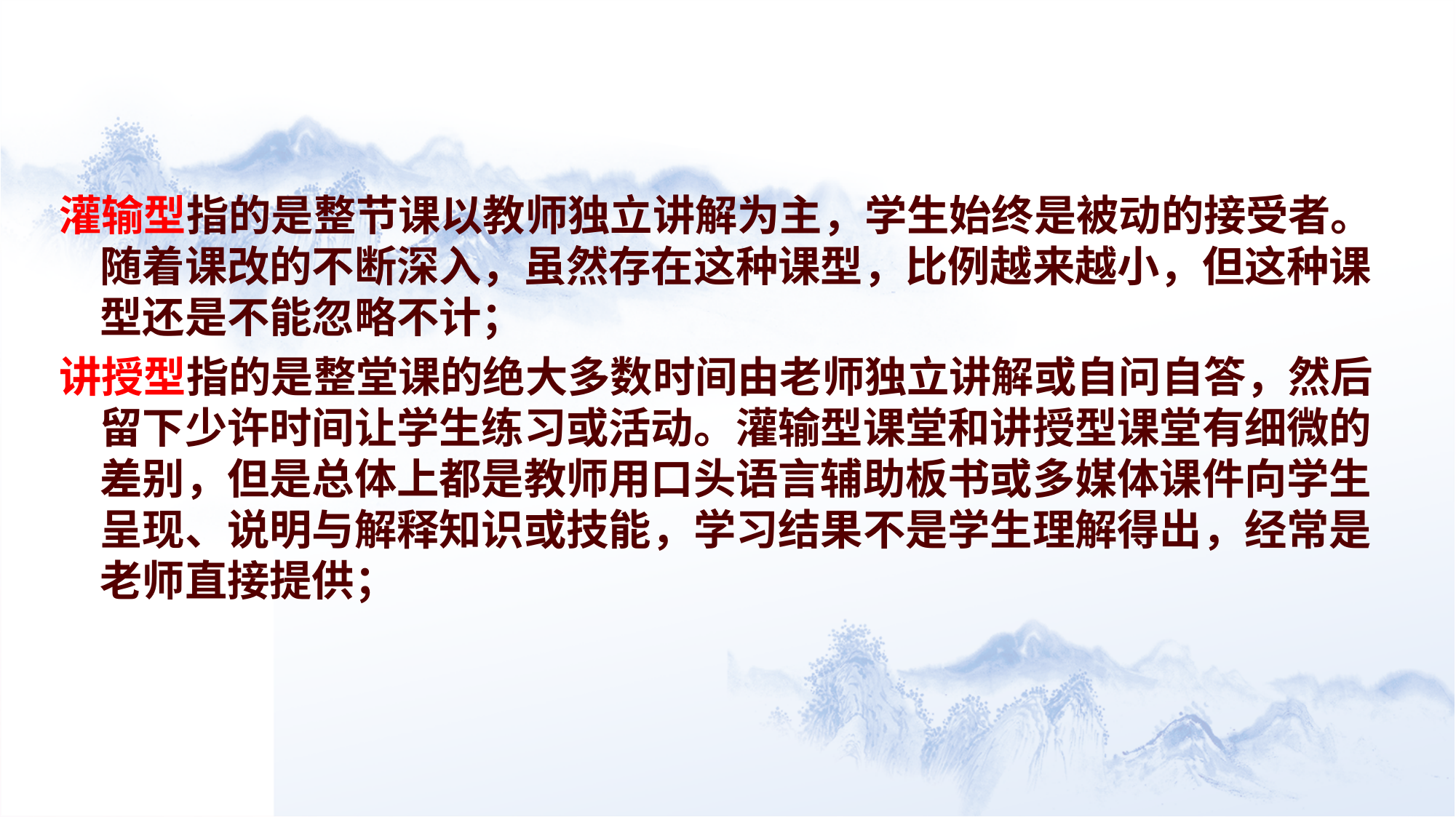

#
灌输型指的是整节课以教师独立讲解为主，学生始终是被动的接受者。随着课改的不断深入，虽然存在这种课型，比例越来越小，但这种课型还是不能忽略不计；
讲授型指的是整堂课的绝大多数时间由老师独立讲解或自问自答，然后留下少许时间让学生练习或活动。灌输型课堂和讲授型课堂有细微的差别，但是总体上都是教师用口头语言辅助板书或多媒体课件向学生呈现、说明与解释知识或技能，学习结果不是学生理解得出，经常是老师直接提供；